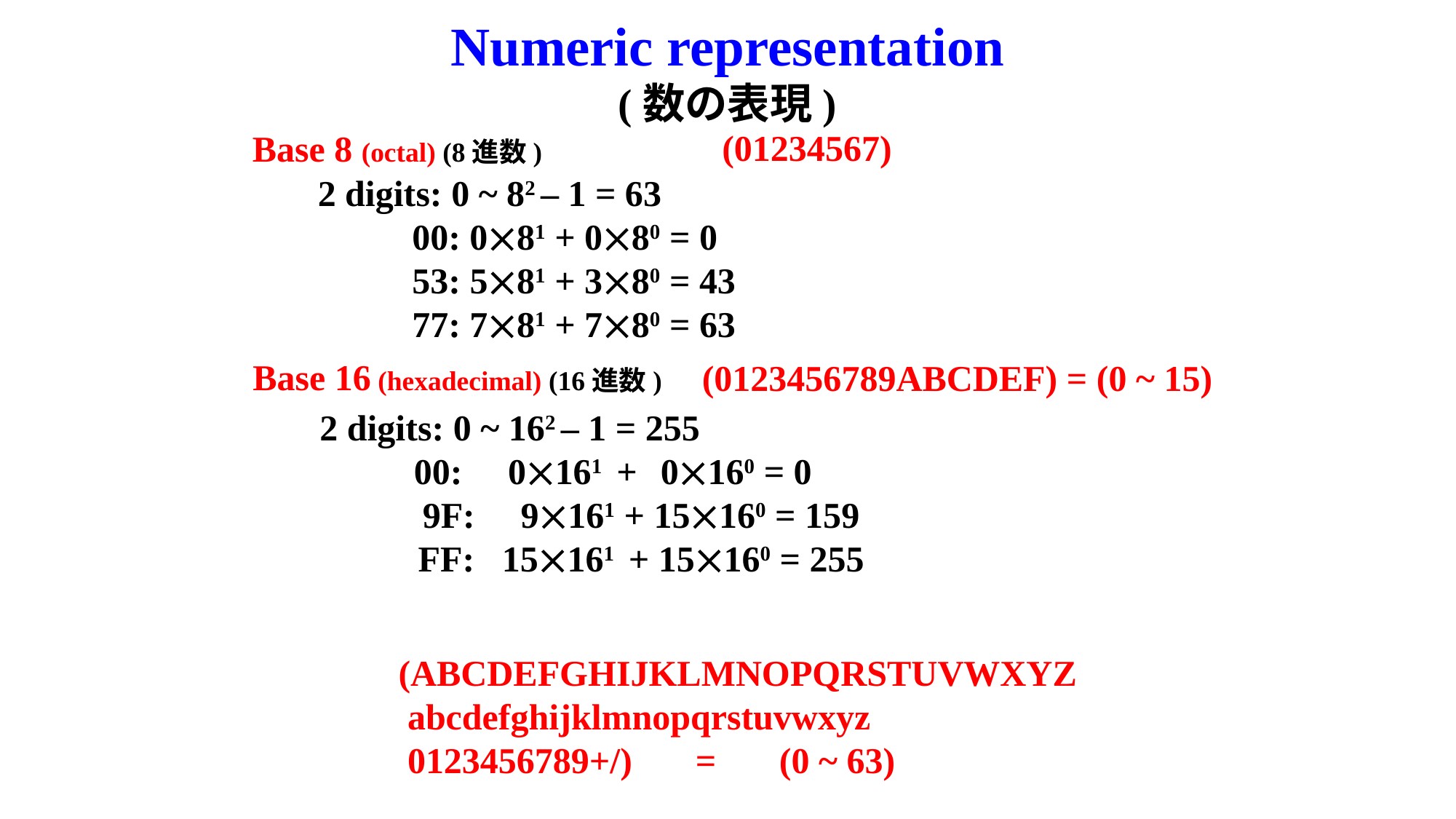

# Numeric representation (数の表現)
(01234567)
Base 8 (octal) (8進数)
2 digits: 0 ~ 82 – 1 = 63
　      00: 0×81 + 0×80 = 0
　      53: 5×81 + 3×80 = 43
　      77: 7×81 + 7×80 = 63
Base 16 (hexadecimal) (16進数)
(0123456789ABCDEF) = (0 ~ 15)
2 digits: 0 ~ 162 – 1 = 255
　      00:     0×161  +   0×160 = 0
      　9F:     9×161 + 15×160 = 159
    　 FF:   15×161  + 15×160 = 255
(ABCDEFGHIJKLMNOPQRSTUVWXYZ
 abcdefghijklmnopqrstuvwxyz
 0123456789+/) 　= 　(0 ~ 63)